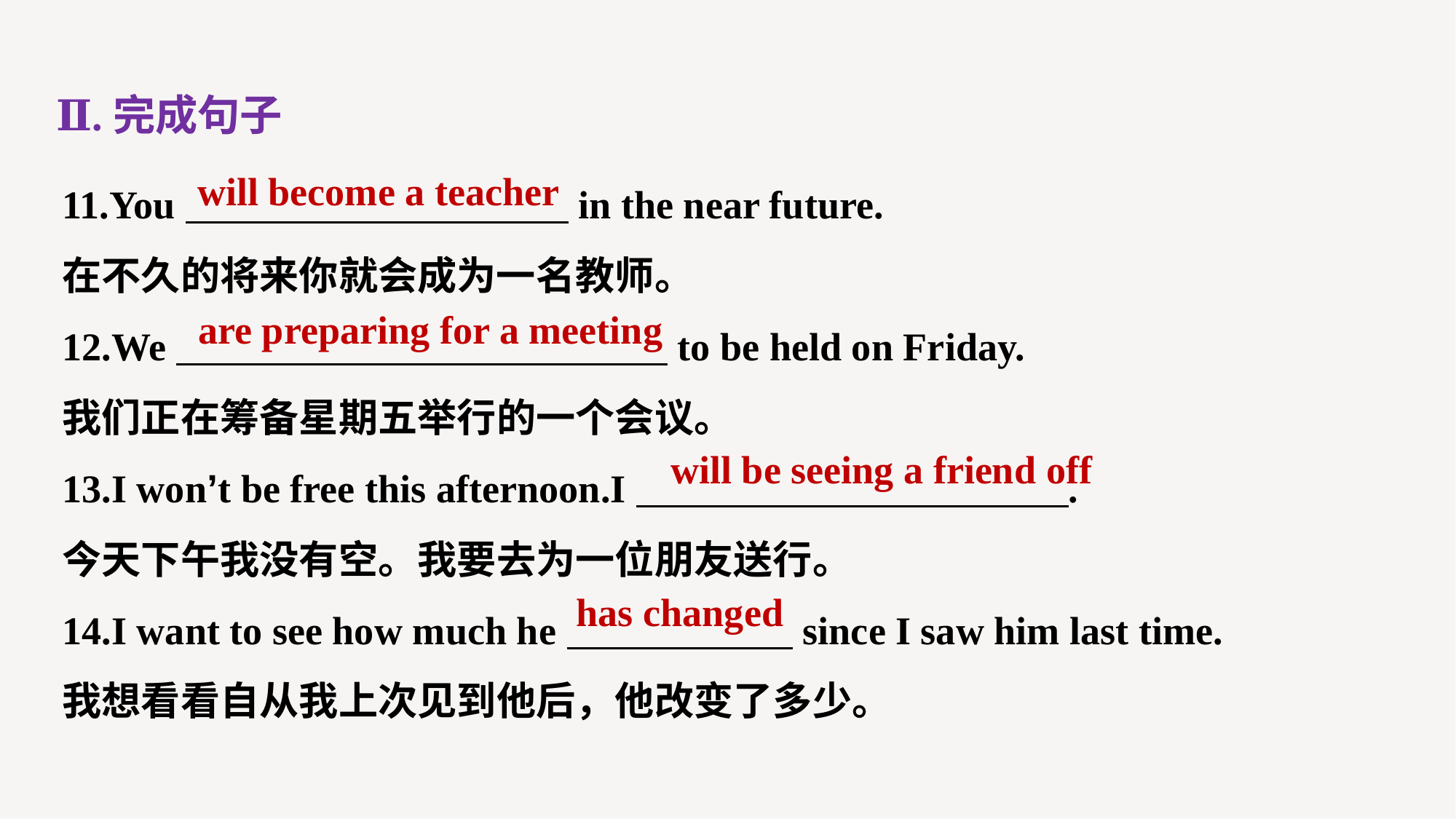

Ⅱ.完成句子
11.You                                         in the near future.
在不久的将来你就会成为一名教师。
12.We                                                    to be held on Friday.
我们正在筹备星期五举行的一个会议。
13.I won’t be free this afternoon.I                                             .
今天下午我没有空。我要去为一位朋友送行。
14.I want to see how much he                         since I saw him last time.
我想看看自从我上次见到他后，他改变了多少。
will become a teacher
are preparing for a meeting
will be seeing a friend off
has changed